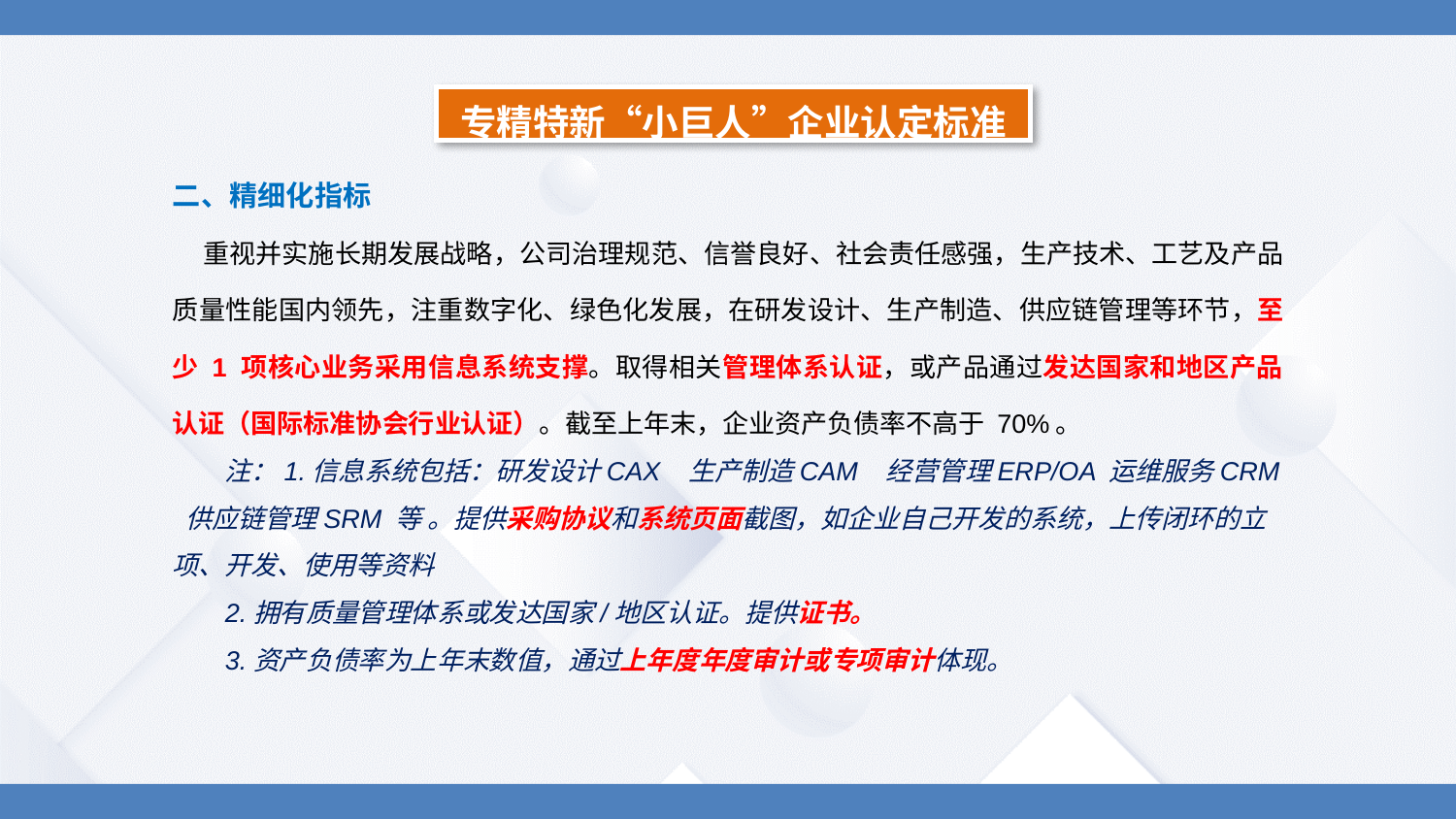

专精特新“小巨人”企业认定标准

二、精细化指标
    重视并实施长期发展战略，公司治理规范、信誉良好、社会责任感强，生产技术、工艺及产品质量性能国内领先，注重数字化、绿色化发展，在研发设计、生产制造、供应链管理等环节，至少 1 项核心业务采用信息系统支撑。取得相关管理体系认证，或产品通过发达国家和地区产品认证（国际标准协会行业认证）。截至上年末，企业资产负债率不高于 70%。
注：1.信息系统包括：研发设计CAX   生产制造CAM   经营管理ERP/OA 运维服务CRM  供应链管理SRM 等 。提供采购协议和系统页面截图，如企业自己开发的系统，上传闭环的立项、开发、使用等资料
2.拥有质量管理体系或发达国家/地区认证。提供证书。
3.资产负债率为上年末数值，通过上年度年度审计或专项审计体现。